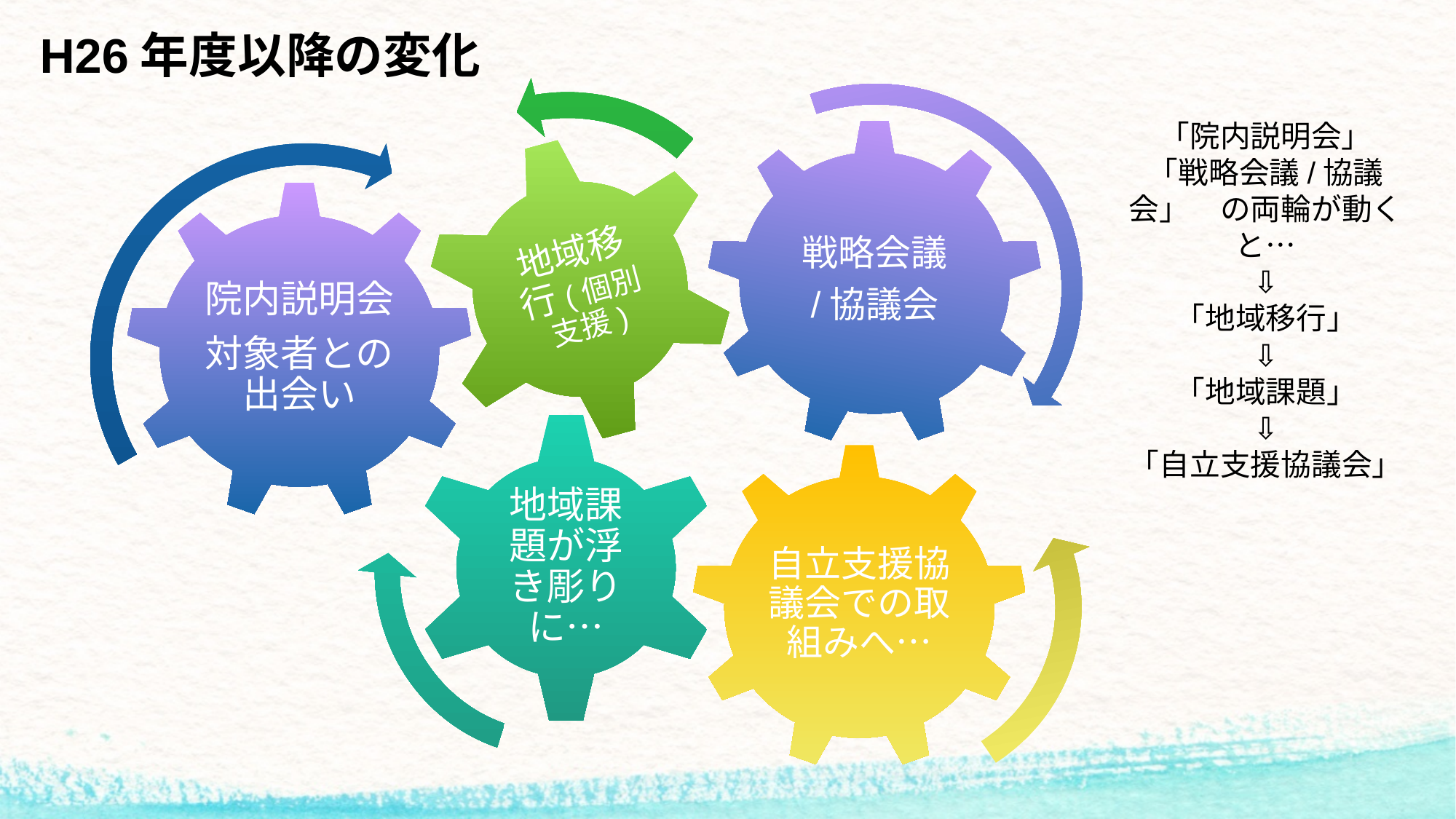

# H26年度以降の変化

院内説明会
対象者との出会い
地域課題が浮き彫りに…
地域移行(個別支援)
「院内説明会」
「戦略会議/協議会」　の両輪が動くと…
⇩
「地域移行」
⇩
「地域課題」
⇩
「自立支援協議会」

戦略会議
/協議会

自立支援協議会での取組みへ…